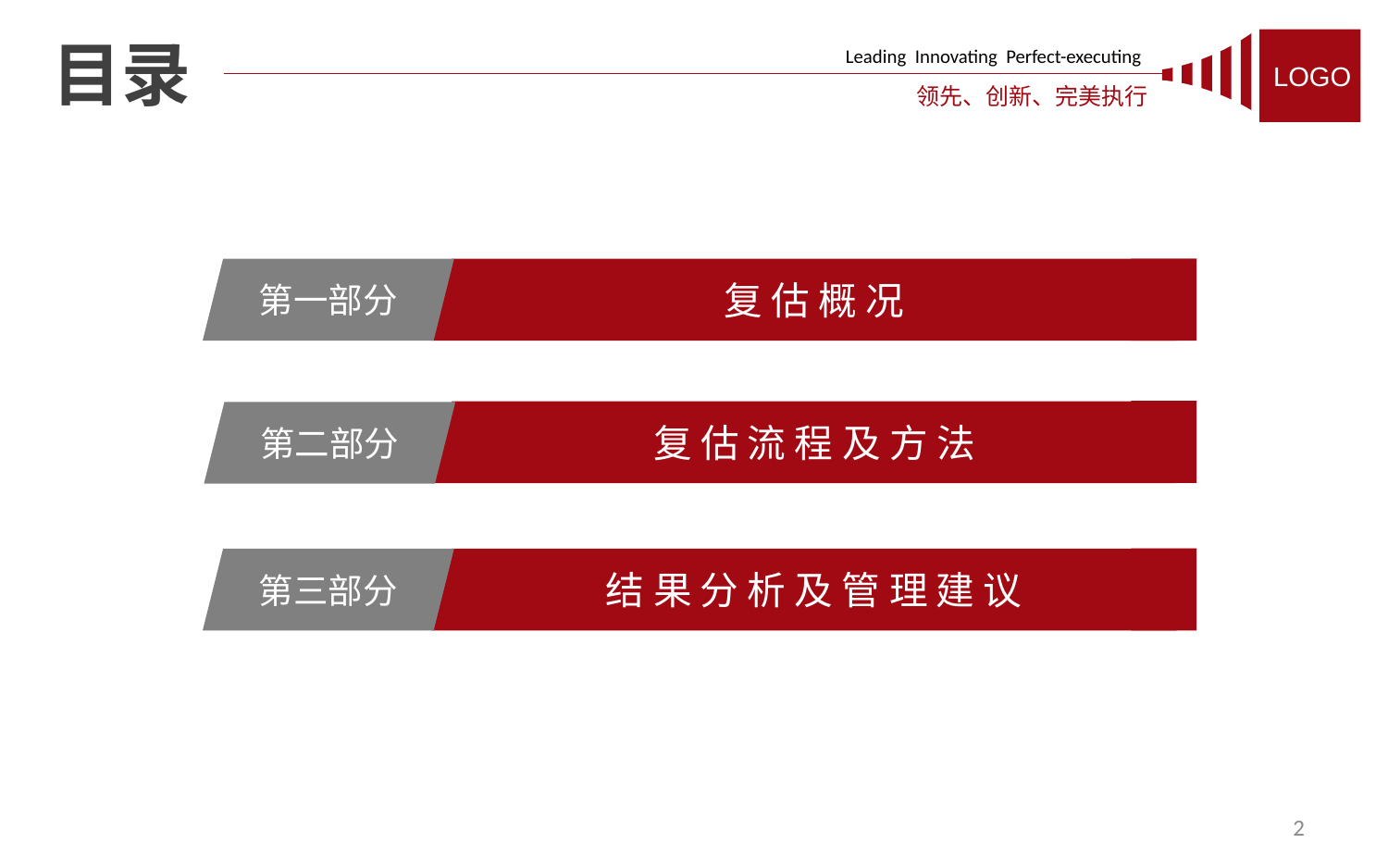

LOGO
Leading  Innovating  Perfect-executing
领先、创新、完美执行
目录
第一部分
复 估 概 况

复 估 流 程 及 方 法
第二部分

第三部分
结 果 分 析 及 管 理 建 议
2
.